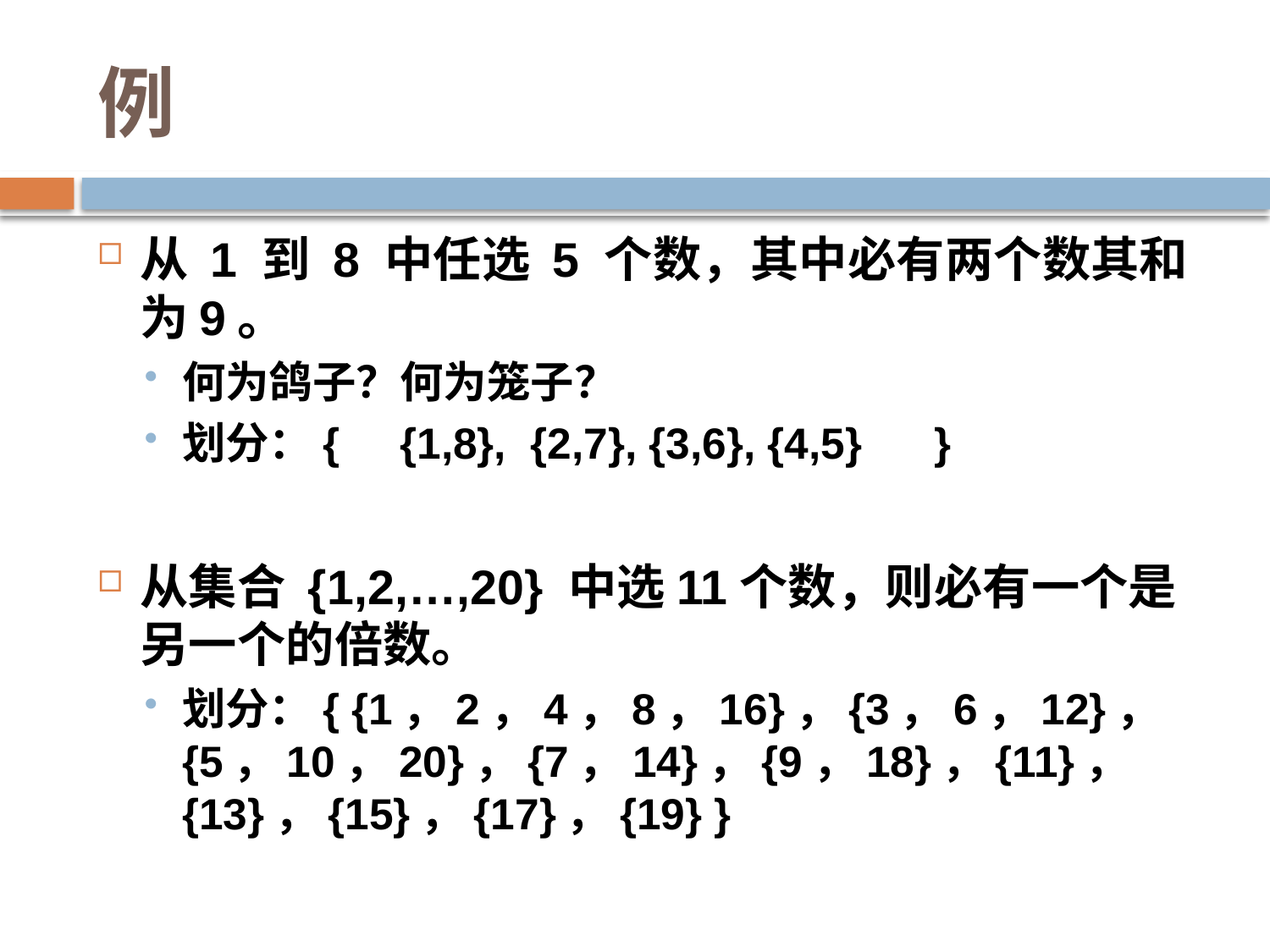

# 例
从 1 到 8 中任选 5 个数，其中必有两个数其和为9。
何为鸽子？何为笼子？
划分：{     {1,8},  {2,7}, {3,6}, {4,5}      }

从集合 {1,2,…,20} 中选11个数，则必有一个是另一个的倍数。
划分：{ {1，2，4，8，16}，{3，6，12}，{5，10，20}，{7，14}，{9，18}，{11}，{13}，{15}，{17}，{19} }